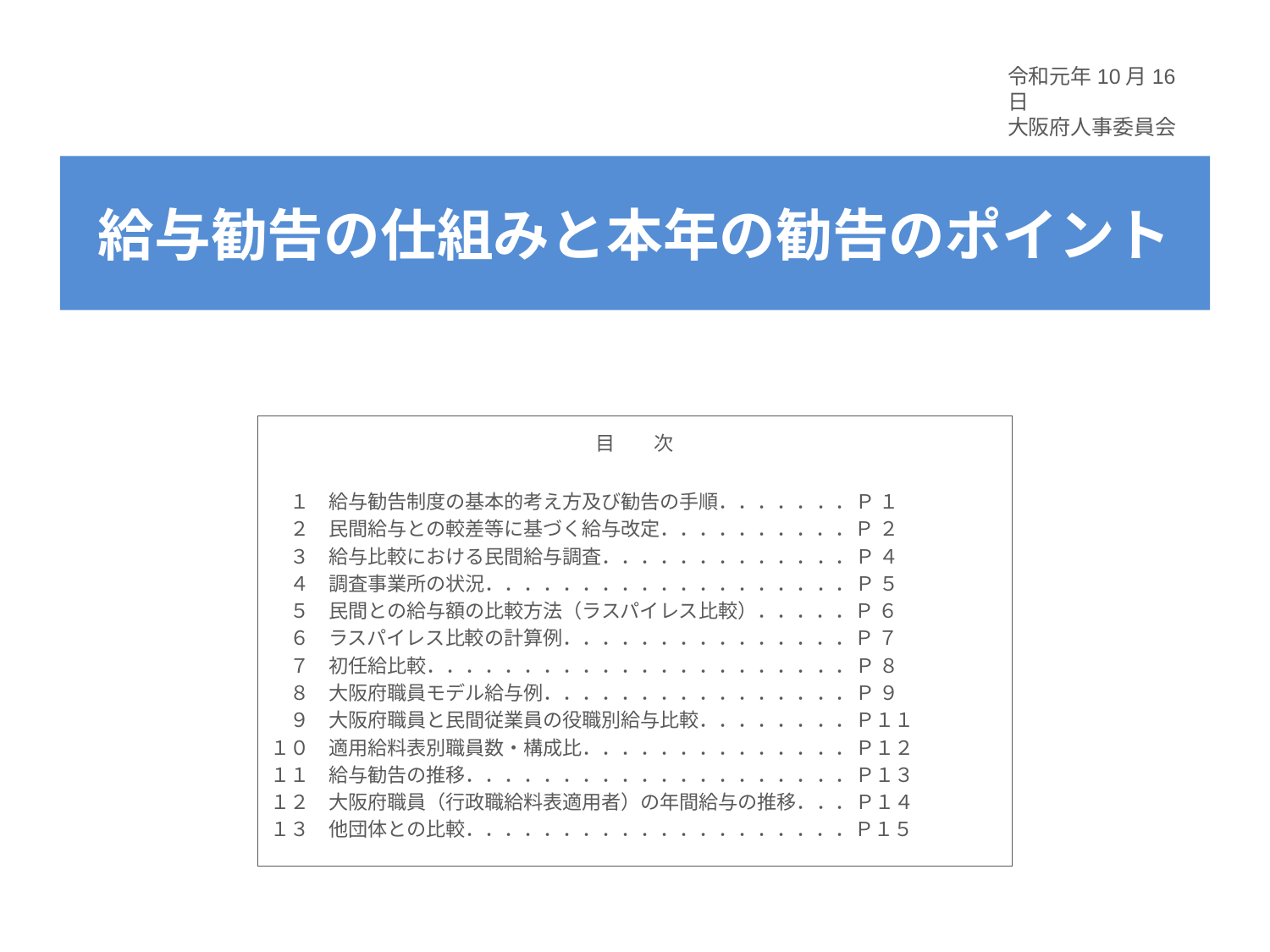

令和元年10月16日
大阪府人事委員会
# 給与勧告の仕組みと本年の勧告のポイント
目　　次

　１　給与勧告制度の基本的考え方及び勧告の手順．．．．．．．Ｐ １
　２　民間給与との較差等に基づく給与改定．．．．．．．．．．Ｐ ２
　３　給与比較における民間給与調査．．．．．．．．．．．．．Ｐ ４
　４　調査事業所の状況．．．．．．．．．．．．．．．．．．．Ｐ ５
　５　民間との給与額の比較方法（ラスパイレス比較）．．．．．Ｐ ６
　６　ラスパイレス比較の計算例．．．．．．．．．．．．．．．Ｐ ７
　７　初任給比較．．．．．．．．．．．．．．．．．．．．．．Ｐ ８
　８　大阪府職員モデル給与例．．．．．．．．．．．．．．．．Ｐ ９
　９　大阪府職員と民間従業員の役職別給与比較．．．．．．．．Ｐ１１
１０　適用給料表別職員数・構成比．．．．．．．．．．．．．．Ｐ１２
１１　給与勧告の推移．．．．．．．．．．．．．．．．．．．．Ｐ１３
１２　大阪府職員（行政職給料表適用者）の年間給与の推移．．．Ｐ１４
１３　他団体との比較．．．．．．．．．．．．．．．．．．．．Ｐ１５